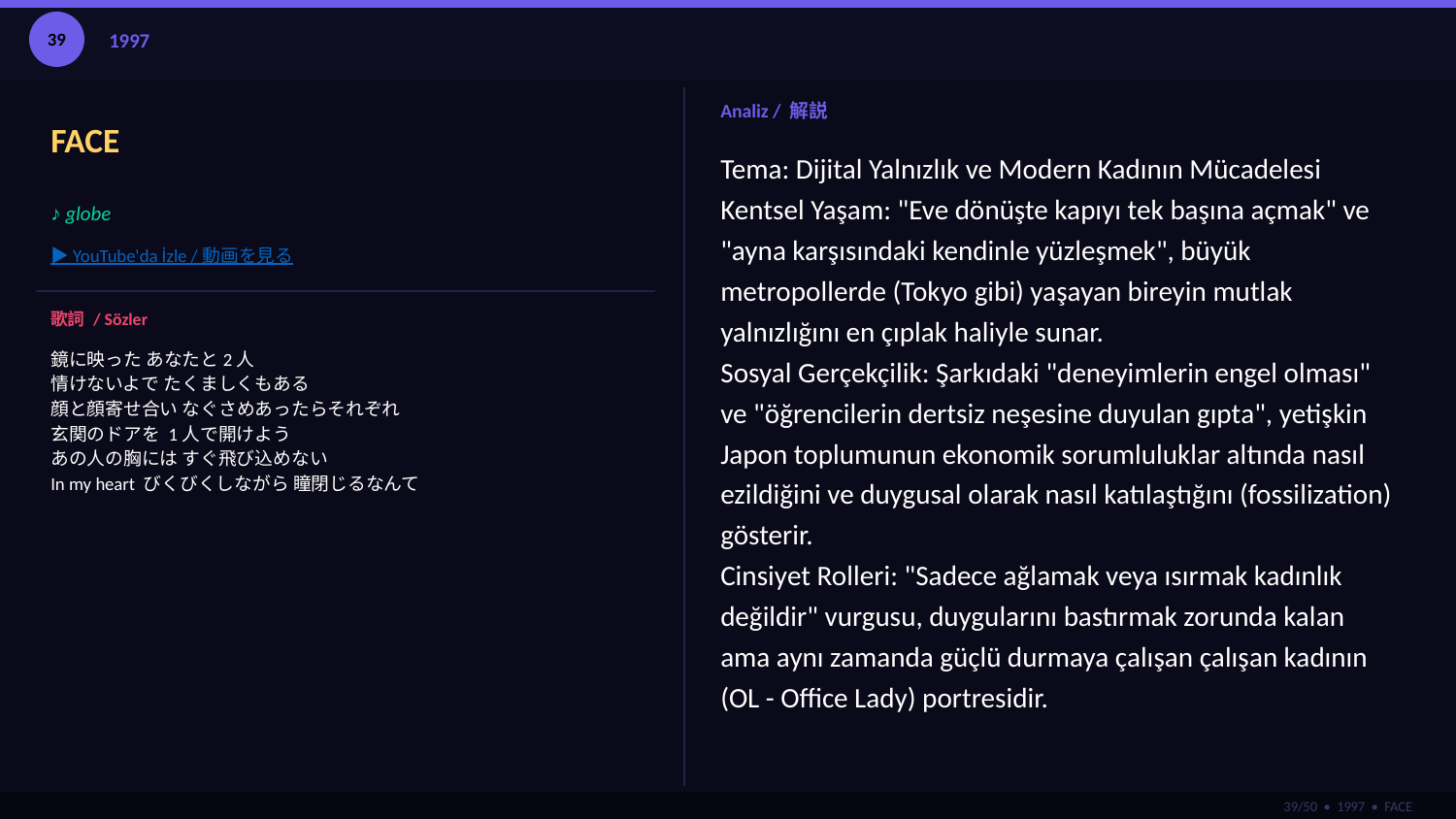

39
1997
FACE

Analiz / 解説
Tema: Dijital Yalnızlık ve Modern Kadının Mücadelesi
Kentsel Yaşam: "Eve dönüşte kapıyı tek başına açmak" ve "ayna karşısındaki kendinle yüzleşmek", büyük metropollerde (Tokyo gibi) yaşayan bireyin mutlak yalnızlığını en çıplak haliyle sunar.
Sosyal Gerçekçilik: Şarkıdaki "deneyimlerin engel olması" ve "öğrencilerin dertsiz neşesine duyulan gıpta", yetişkin Japon toplumunun ekonomik sorumluluklar altında nasıl ezildiğini ve duygusal olarak nasıl katılaştığını (fossilization) gösterir.
Cinsiyet Rolleri: "Sadece ağlamak veya ısırmak kadınlık değildir" vurgusu, duygularını bastırmak zorunda kalan ama aynı zamanda güçlü durmaya çalışan çalışan kadının (OL - Office Lady) portresidir.
♪ globe
▶ YouTube'da İzle / 動画を見る

歌詞 / Sözler
鏡に映った あなたと2人
情けないよで たくましくもある
顔と顔寄せ合い なぐさめあったらそれぞれ
玄関のドアを 1人で開けよう
あの人の胸には すぐ飛び込めない
In my heart びくびくしながら 瞳閉じるなんて

39/50  •  1997  •  FACE